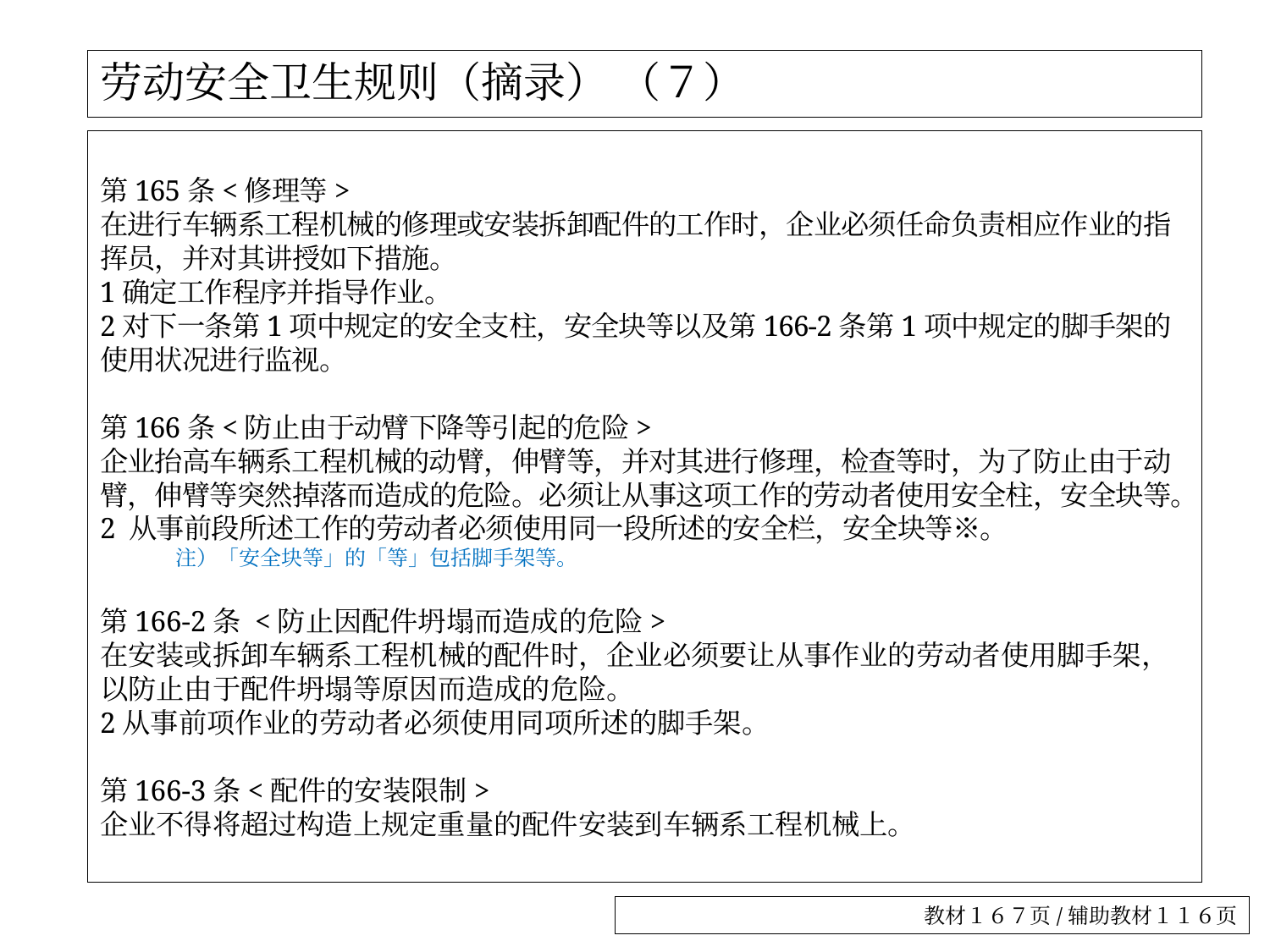

# 劳动安全卫生规则（摘录） （７）
第165条<修理等>
在进行车辆系工程机械的修理或安装拆卸配件的工作时，企业必须任命负责相应作业的指挥员，并对其讲授如下措施。
1确定工作程序并指导作业。
2对下一条第1项中规定的安全支柱，安全块等以及第166-2条第1项中规定的脚手架的使用状况进行监视。

第166条<防止由于动臂下降等引起的危险>
企业抬高车辆系工程机械的动臂，伸臂等，并对其进行修理，检查等时，为了防止由于动臂，伸臂等突然掉落而造成的危险。必须让从事这项工作的劳动者使用安全柱，安全块等。
2 从事前段所述工作的劳动者必须使用同一段所述的安全栏，安全块等※。
注）「安全块等」的「等」包括脚手架等。

第166-2条 <防止因配件坍塌而造成的危险>
在安装或拆卸车辆系工程机械的配件时，企业必须要让从事作业的劳动者使用脚手架，以防止由于配件坍塌等原因而造成的危险。
2从事前项作业的劳动者必须使用同项所述的脚手架。

第166-3条<配件的安装限制>
企业不得将超过构造上规定重量的配件安装到车辆系工程机械上。
教材１６７页/辅助教材１１６页